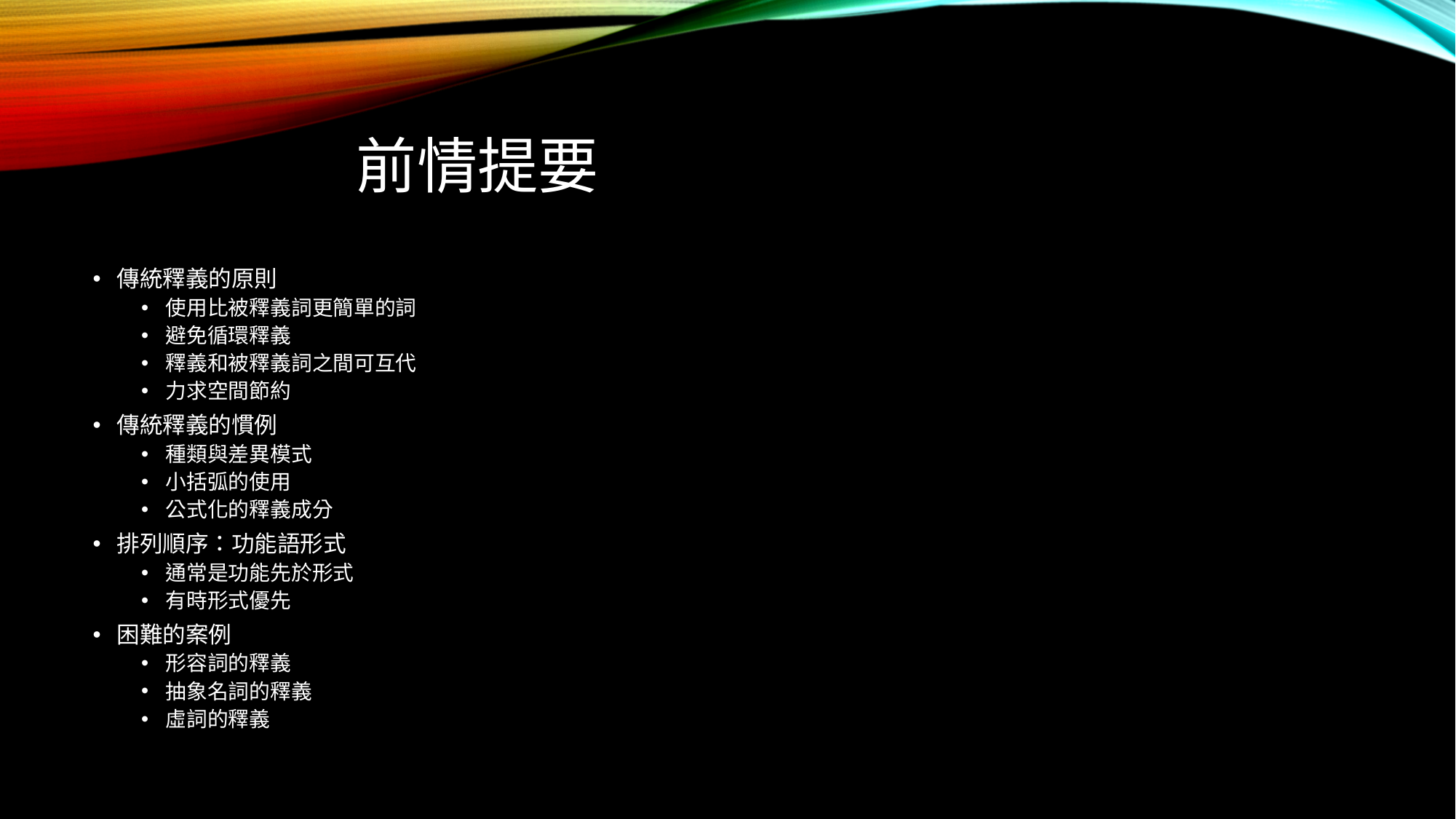

# 前情提要
傳統釋義的原則
使用比被釋義詞更簡單的詞
避免循環釋義
釋義和被釋義詞之間可互代
力求空間節約
傳統釋義的慣例
種類與差異模式
小括弧的使用
公式化的釋義成分
排列順序：功能語形式
通常是功能先於形式
有時形式優先
困難的案例
形容詞的釋義
抽象名詞的釋義
虛詞的釋義